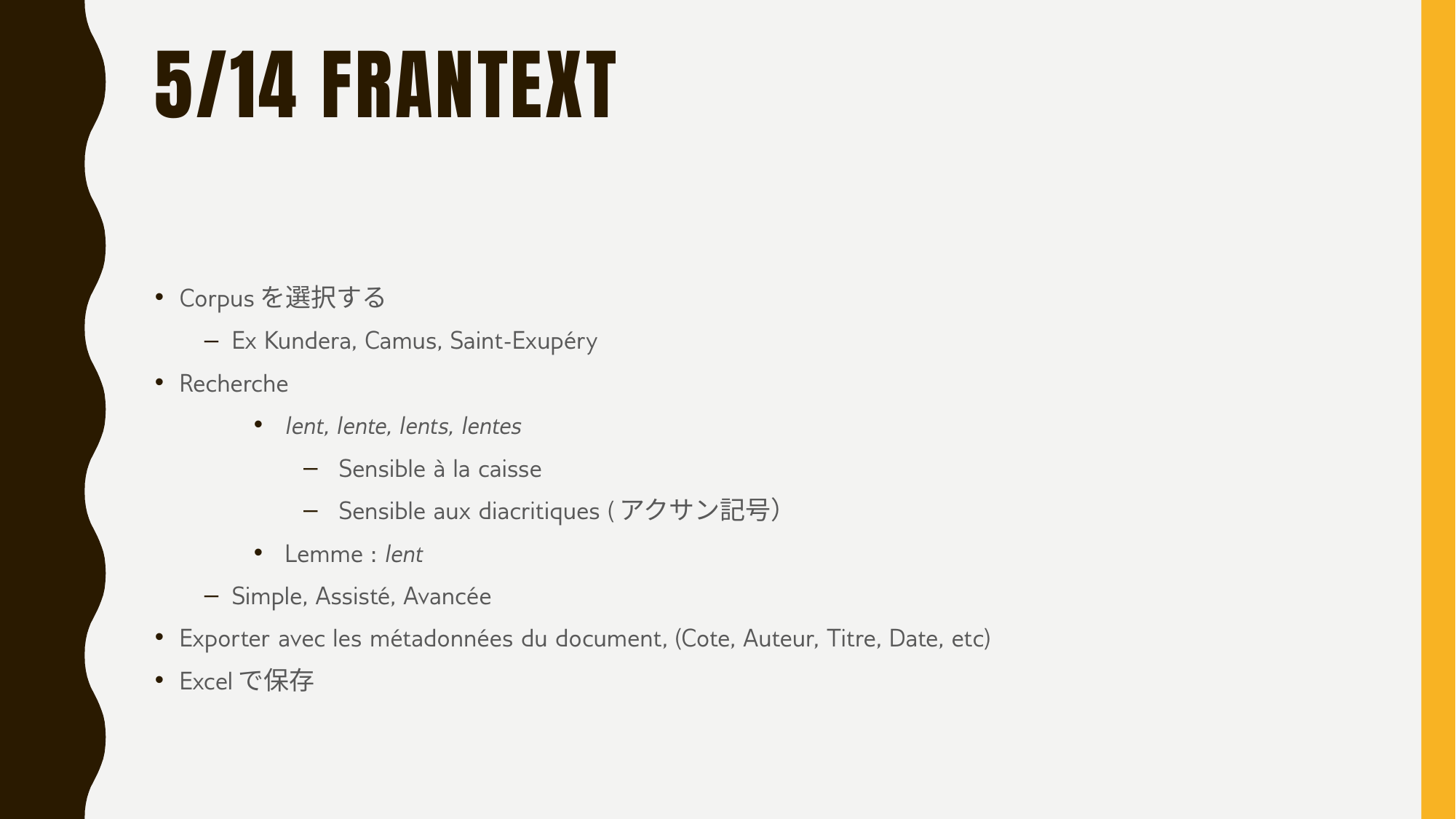

# 5/14 Frantext
Corpusを選択する
Ex Kundera, Camus, Saint-Exupéry
Recherche
lent, lente, lents, lentes
Sensible à la caisse
Sensible aux diacritiques (アクサン記号）
Lemme : lent
Simple, Assisté, Avancée
Exporter avec les métadonnées du document, (Cote, Auteur, Titre, Date, etc)
Excelで保存